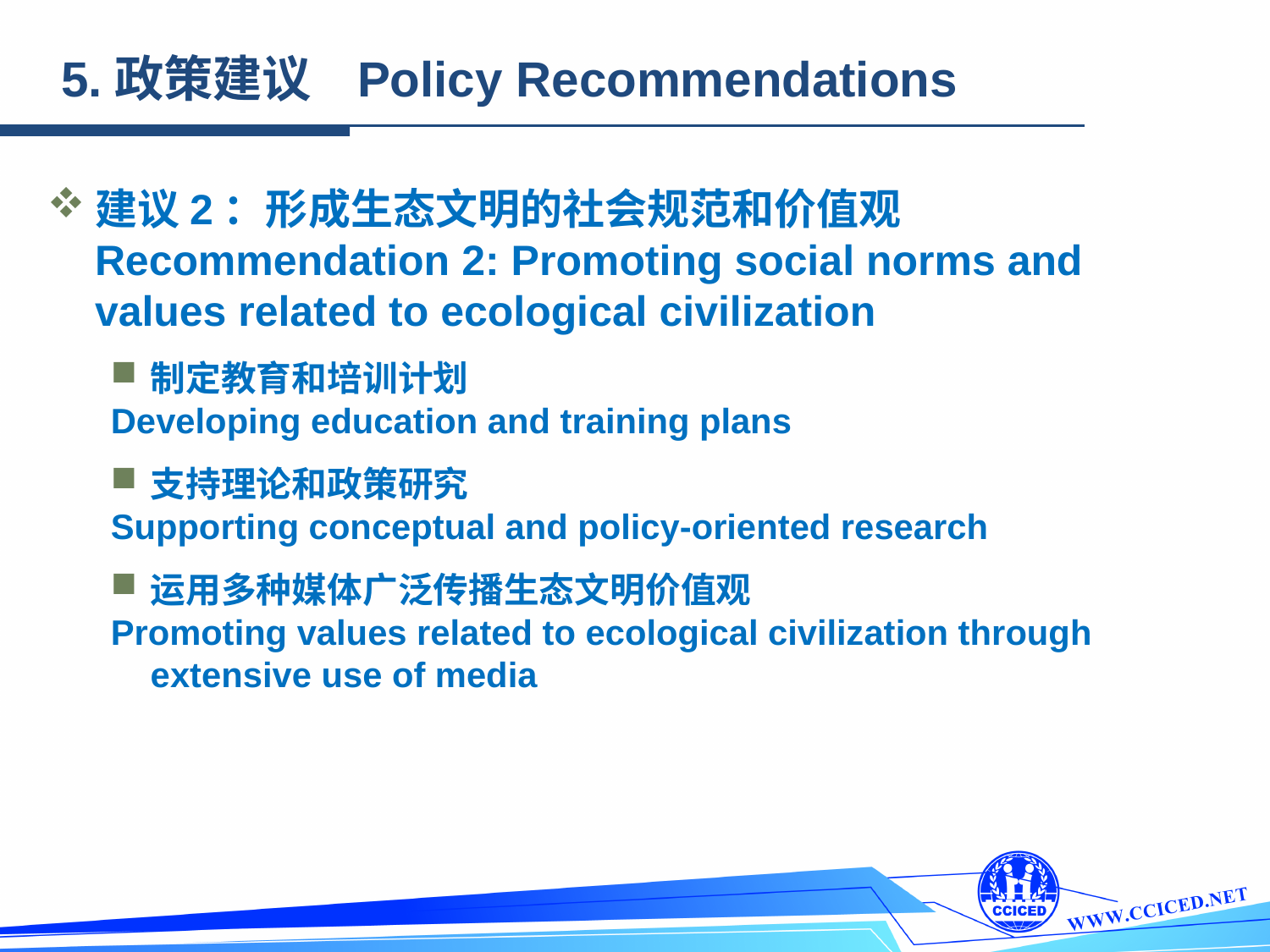

5.政策建议   Policy Recommendations
建议2：形成生态文明的社会规范和价值观
	Recommendation 2: Promoting social norms and values related to ecological civilization
制定教育和培训计划
Developing education and training plans
支持理论和政策研究
Supporting conceptual and policy-oriented research
运用多种媒体广泛传播生态文明价值观
Promoting values related to ecological civilization through extensive use of media